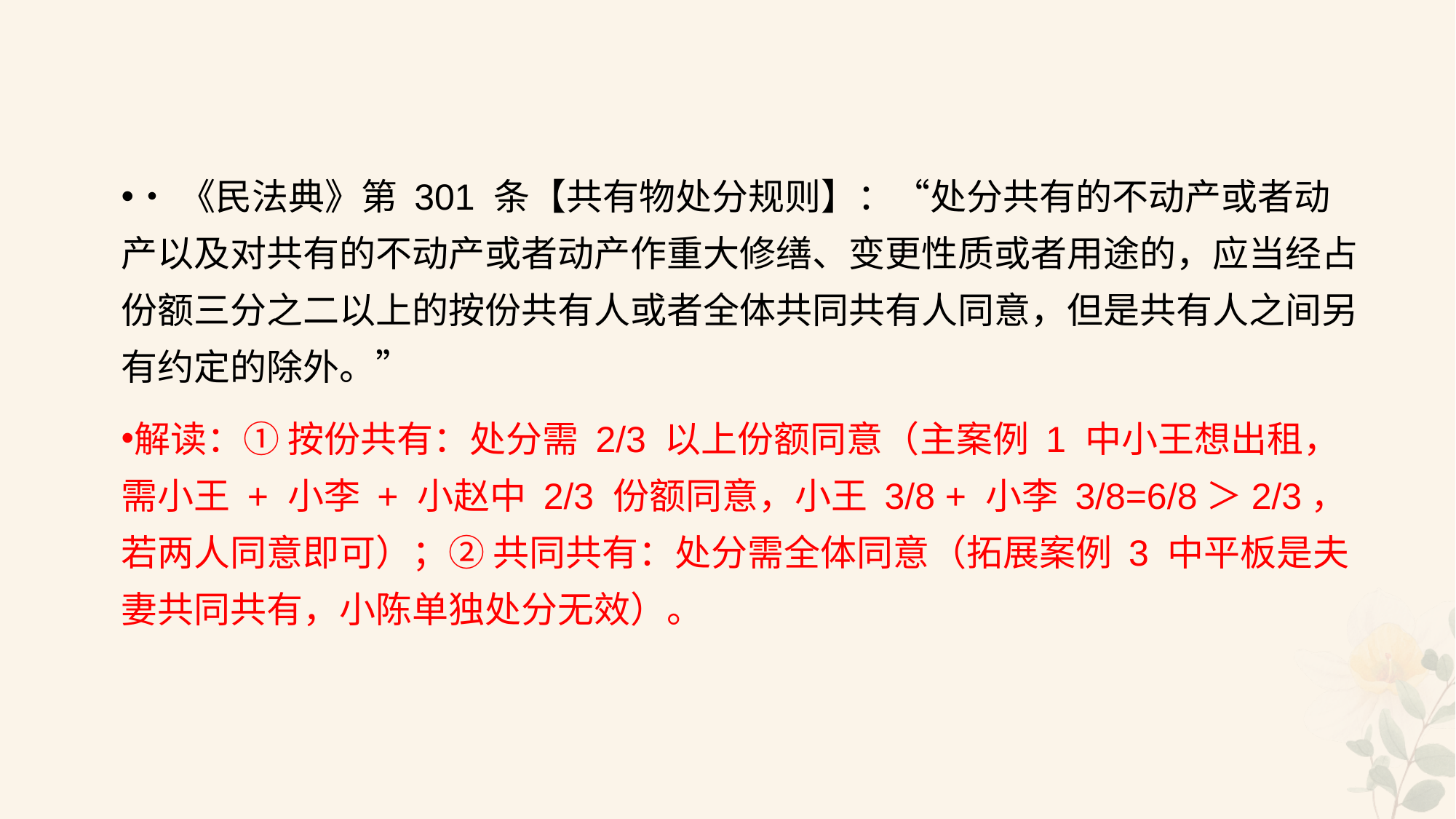

#
•《民法典》第 301 条【共有物处分规则】：“处分共有的不动产或者动产以及对共有的不动产或者动产作重大修缮、变更性质或者用途的，应当经占份额三分之二以上的按份共有人或者全体共同共有人同意，但是共有人之间另有约定的除外。”
解读：① 按份共有：处分需 2/3 以上份额同意（主案例 1 中小王想出租，需小王 + 小李 + 小赵中 2/3 份额同意，小王 3/8 + 小李 3/8=6/8＞2/3，若两人同意即可）；② 共同共有：处分需全体同意（拓展案例 3 中平板是夫妻共同共有，小陈单独处分无效）。